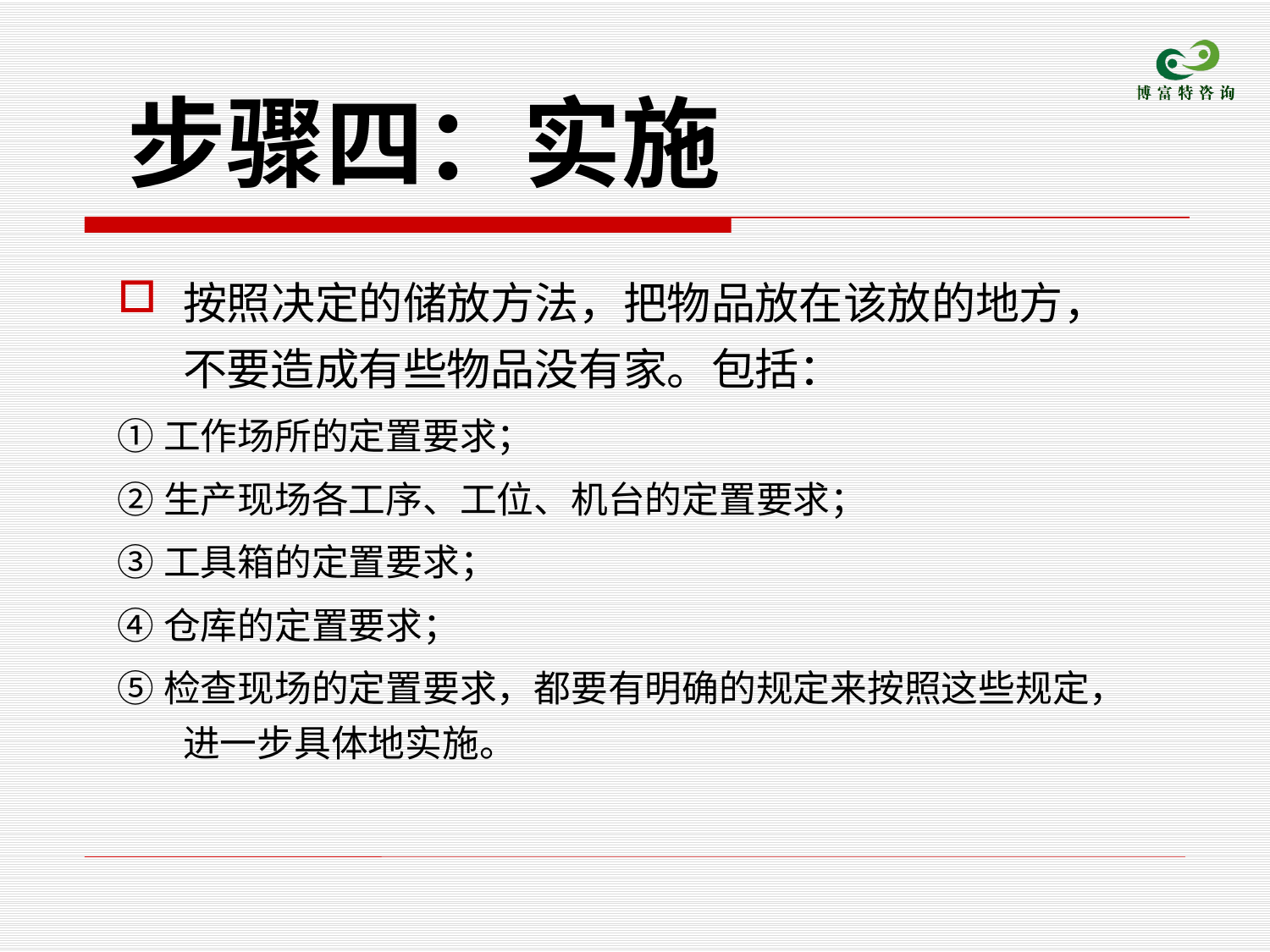

# 步骤四：实施
按照决定的储放方法，把物品放在该放的地方，不要造成有些物品没有家。包括：
①工作场所的定置要求；
②生产现场各工序、工位、机台的定置要求；
③工具箱的定置要求；
④仓库的定置要求；
⑤检查现场的定置要求，都要有明确的规定来按照这些规定，进一步具体地实施。
161